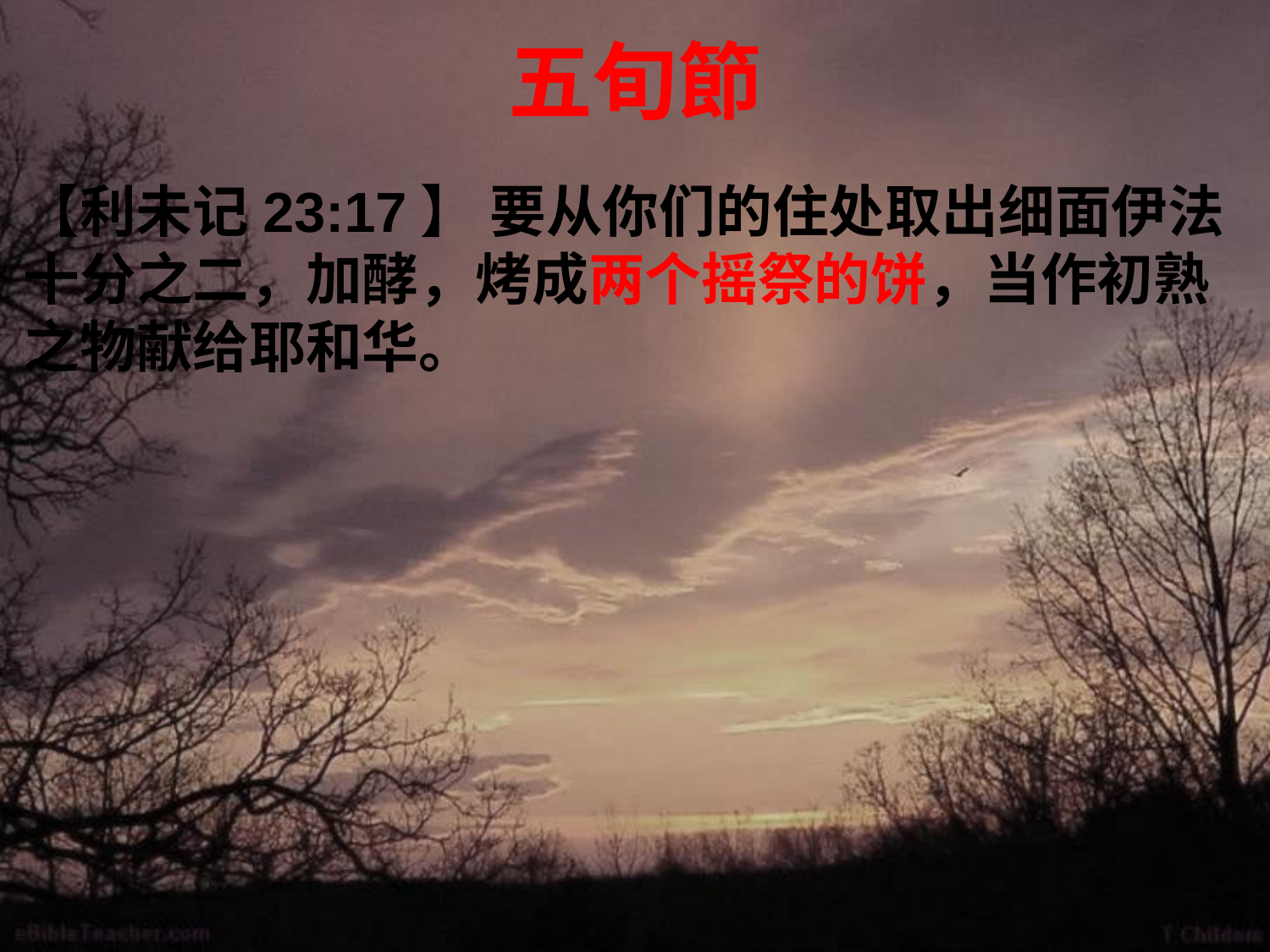

# 五旬節
【利未记23:17】 要从你们的住处取出细面伊法十分之二，加酵，烤成两个摇祭的饼，当作初熟之物献给耶和华。